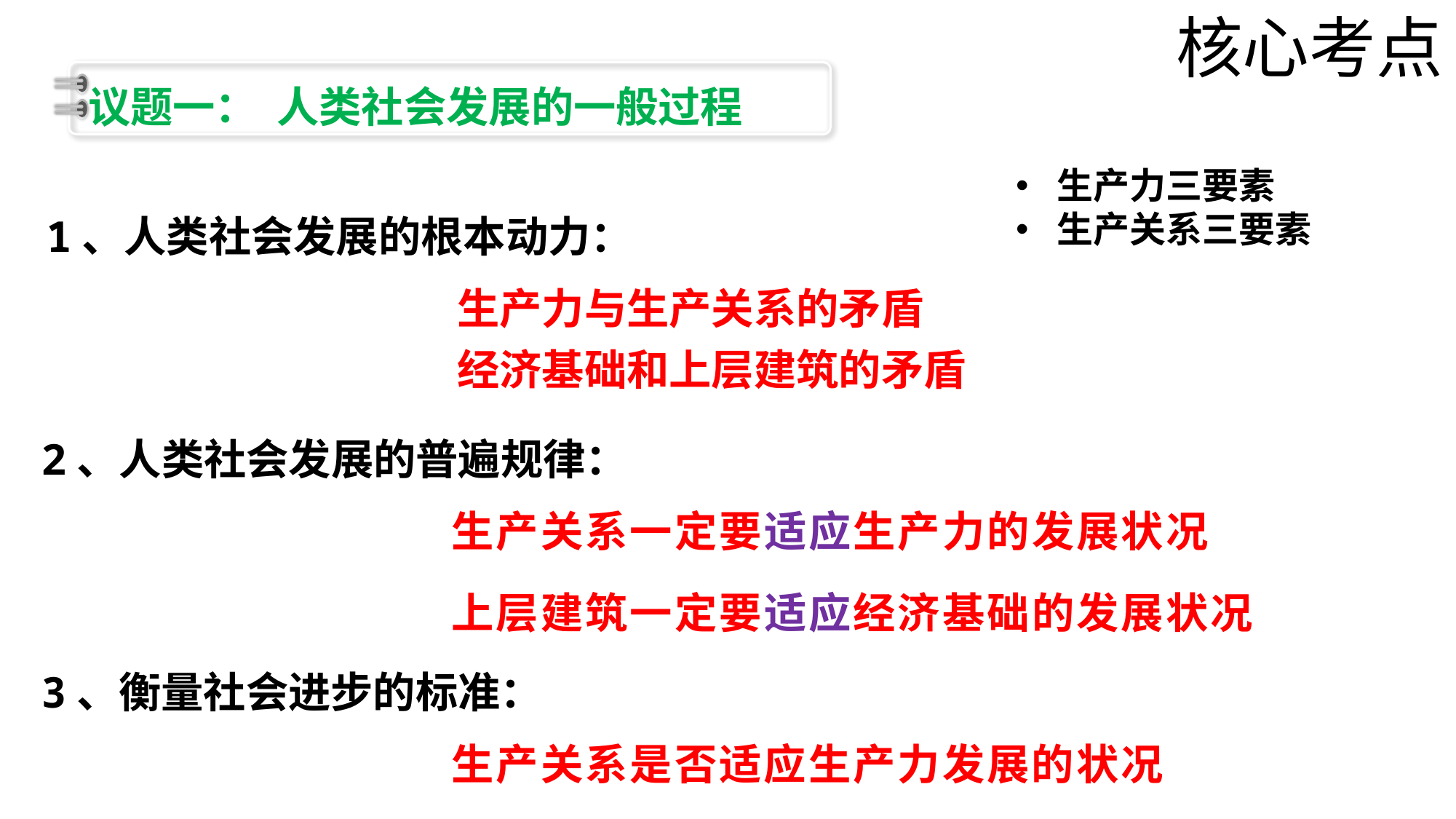

核心考点
议题一：  人类社会发展的一般过程

生产力三要素
生产关系三要素
1、人类社会发展的根本动力：
生产力与生产关系的矛盾
经济基础和上层建筑的矛盾
2、人类社会发展的普遍规律：
生产关系一定要适应生产力的发展状况
上层建筑一定要适应经济基础的发展状况

3、衡量社会进步的标准：
生产关系是否适应生产力发展的状况